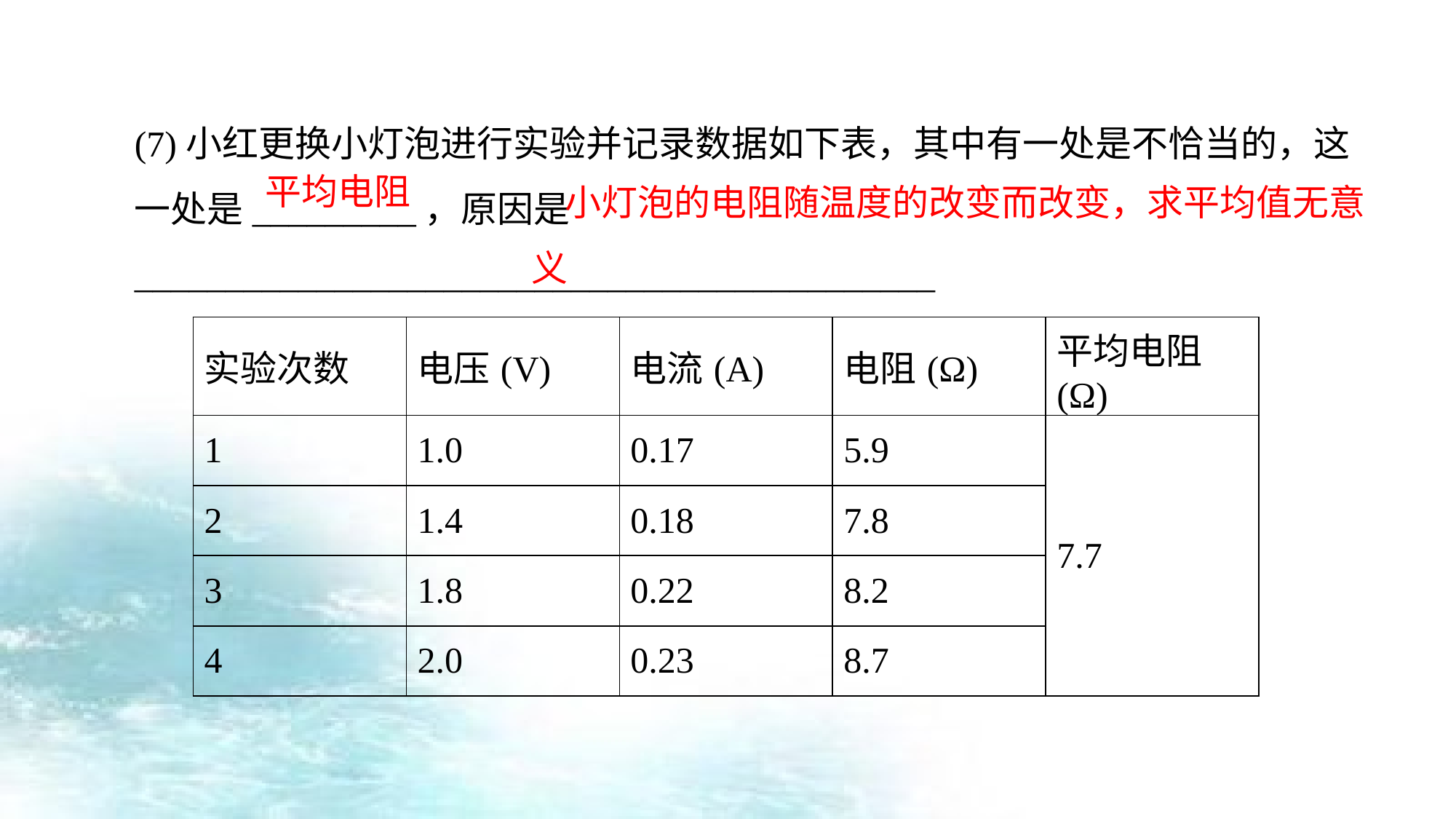

(7)小红更换小灯泡进行实验并记录数据如下表，其中有一处是不恰当的，这一处是_________，原因是____________________________________________

   小灯泡的电阻随温度的改变而改变，求平均值无意义
平均电阻
| 实验次数 | 电压(V) | 电流(A) | 电阻(Ω) | 平均电阻(Ω) |
| --- | --- | --- | --- | --- |
| 1 | 1.0 | 0.17 | 5.9 | 7.7 |
| 2 | 1.4 | 0.18 | 7.8 |  |
| 3 | 1.8 | 0.22 | 8.2 |  |
| 4 | 2.0 | 0.23 | 8.7 |  |